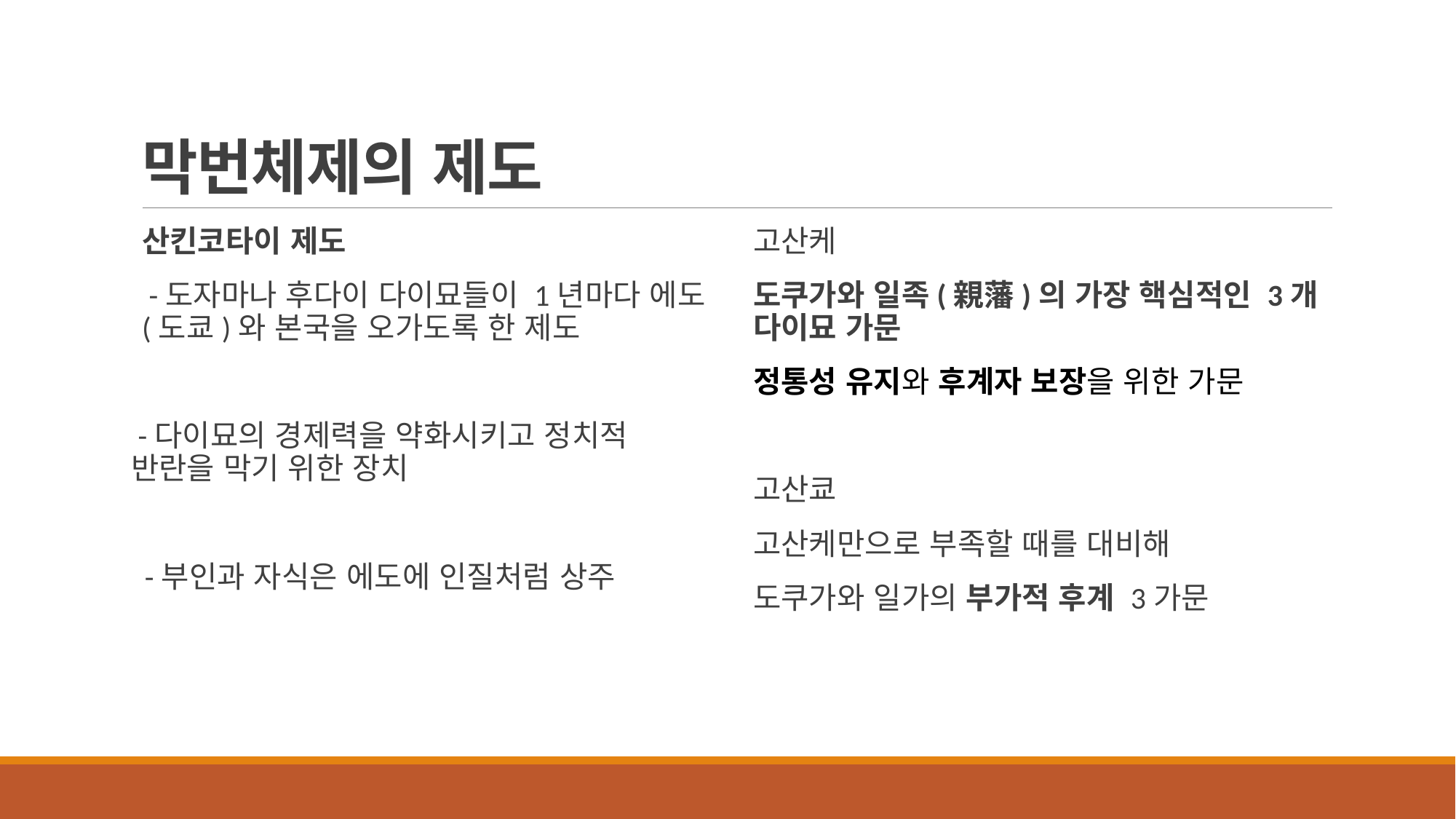

# 막번체제의 제도
산킨코타이 제도
 -도자마나 후다이 다이묘들이 1년마다 에도(도쿄)와 본국을 오가도록 한 제도

 -다이묘의 경제력을 약화시키고 정치적 반란을 막기 위한 장치

  -부인과 자식은 에도에 인질처럼 상주

고산케
도쿠가와 일족(親藩)의 가장 핵심적인 3개 다이묘 가문
정통성 유지와 후계자 보장을 위한 가문

고산쿄
고산케만으로 부족할 때를 대비해
도쿠가와 일가의 부가적 후계 3가문